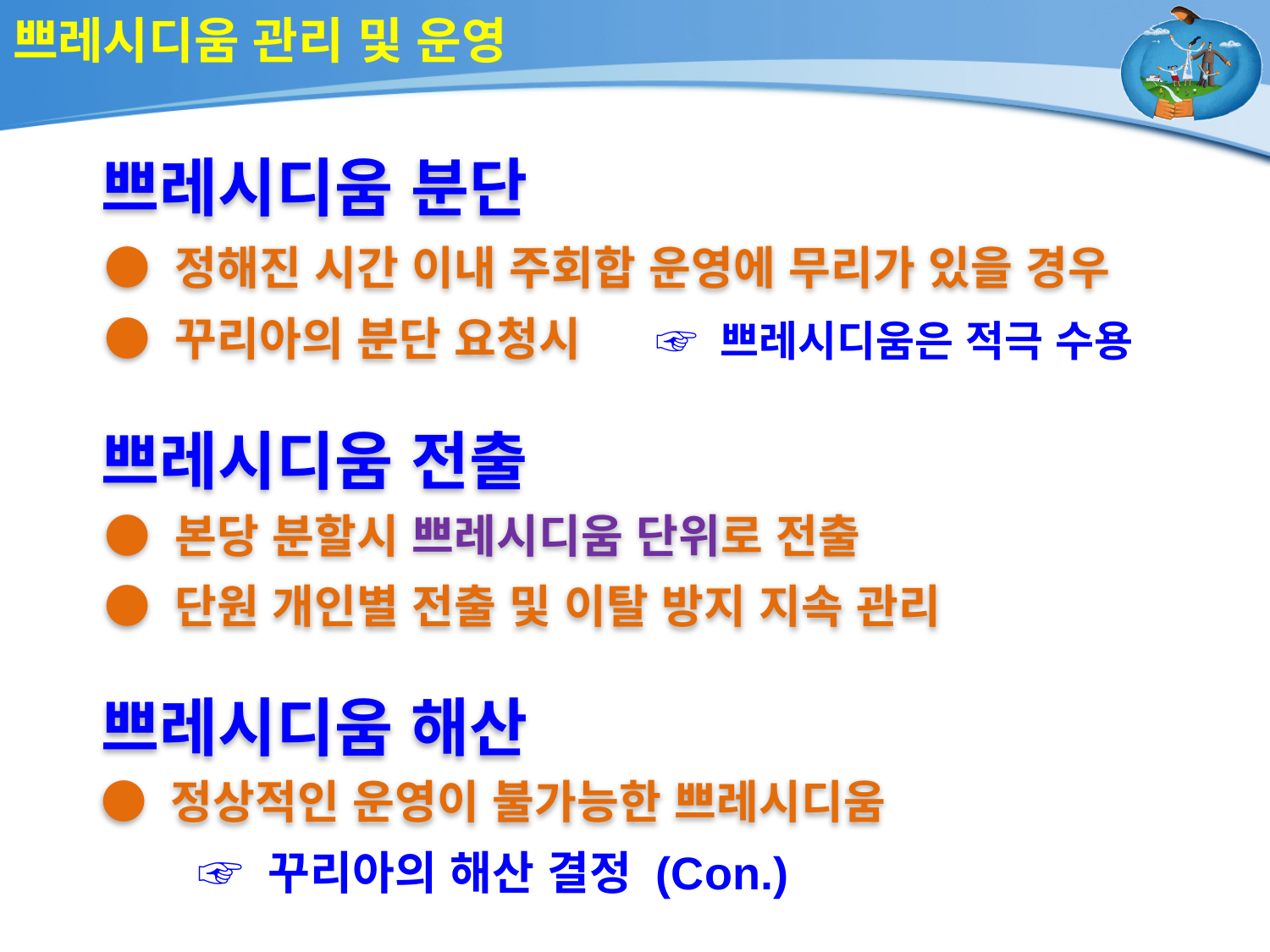

# 쁘레시디움 관리 및 운영
쁘레시디움 분단
● 정해진 시간 이내 주회합 운영에 무리가 있을 경우
● 꾸리아의 분단 요청시
☞ 쁘레시디움은 적극 수용
쁘레시디움 전출
● 본당 분할시 쁘레시디움 단위로 전출
● 단원 개인별 전출 및 이탈 방지 지속 관리
쁘레시디움 해산
● 정상적인 운영이 불가능한 쁘레시디움

 ☞ 꾸리아의 해산 결정 (Con.)